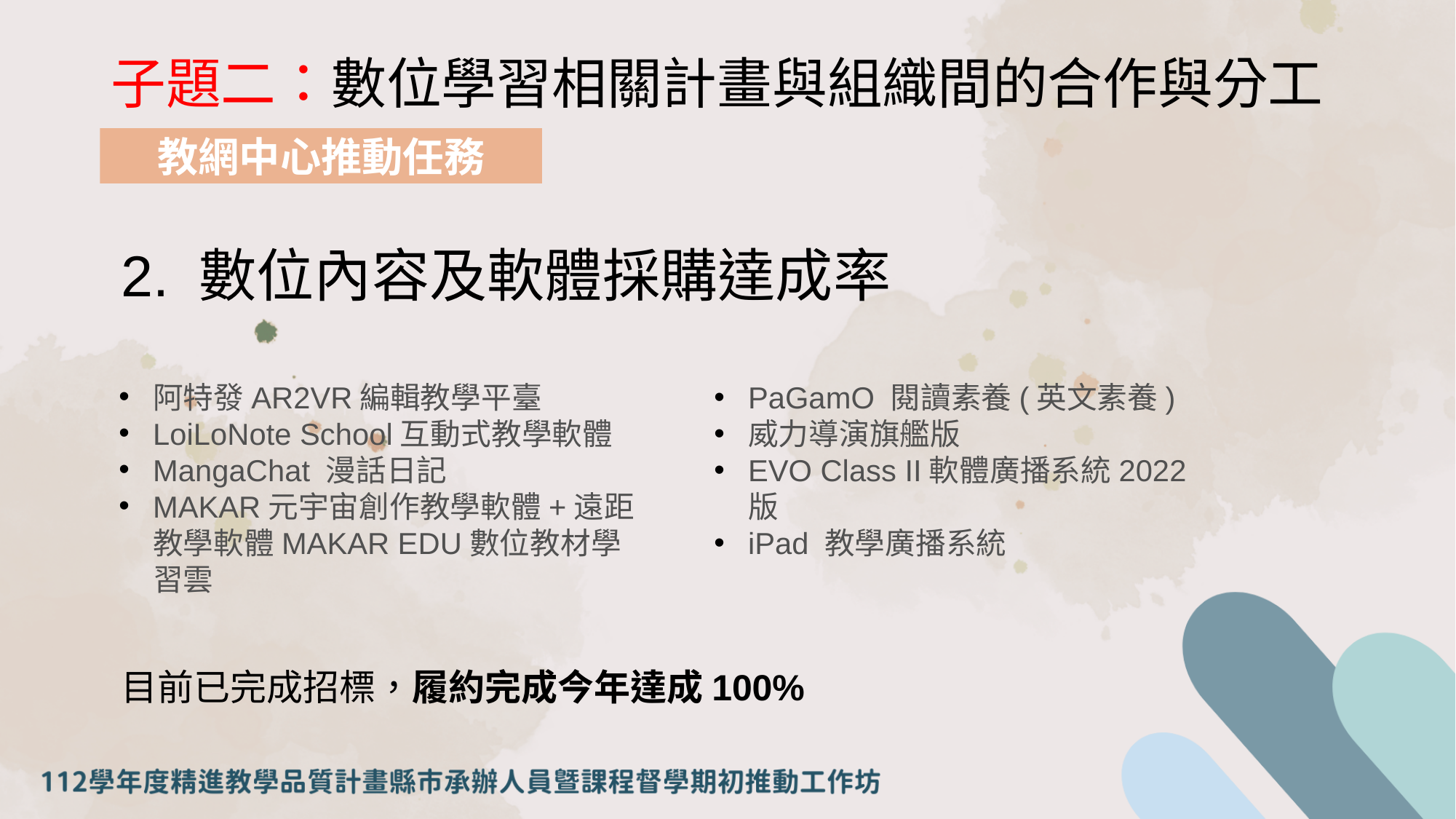

# 子題二：數位學習相關計畫與組織間的合作與分工
教網中心推動任務
2. 數位內容及軟體採購達成率
目前已完成招標，履約完成今年達成100%
阿特發AR2VR編輯教學平臺
LoiLoNote School互動式教學軟體
MangaChat 漫話日記
MAKAR元宇宙創作教學軟體+遠距教學軟體MAKAR EDU數位教材學習雲
PaGamO 閱讀素養(英文素養)
威力導演旗艦版
EVO Class II軟體廣播系統2022版
iPad 教學廣播系統